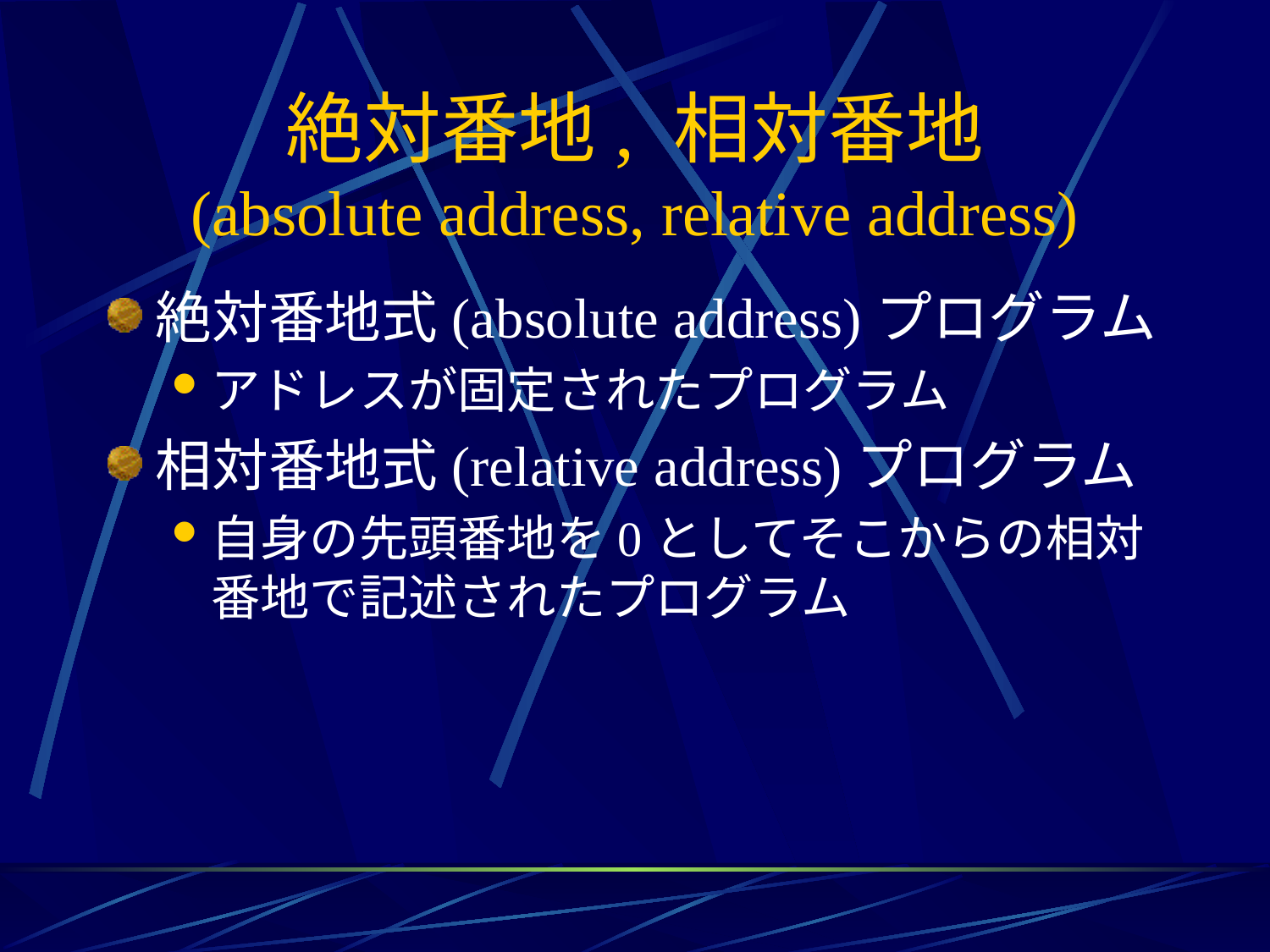

# 絶対番地, 相対番地 (absolute address, relative address)
絶対番地式(absolute address)プログラム
アドレスが固定されたプログラム
相対番地式(relative address)プログラム
自身の先頭番地を0としてそこからの相対番地で記述されたプログラム